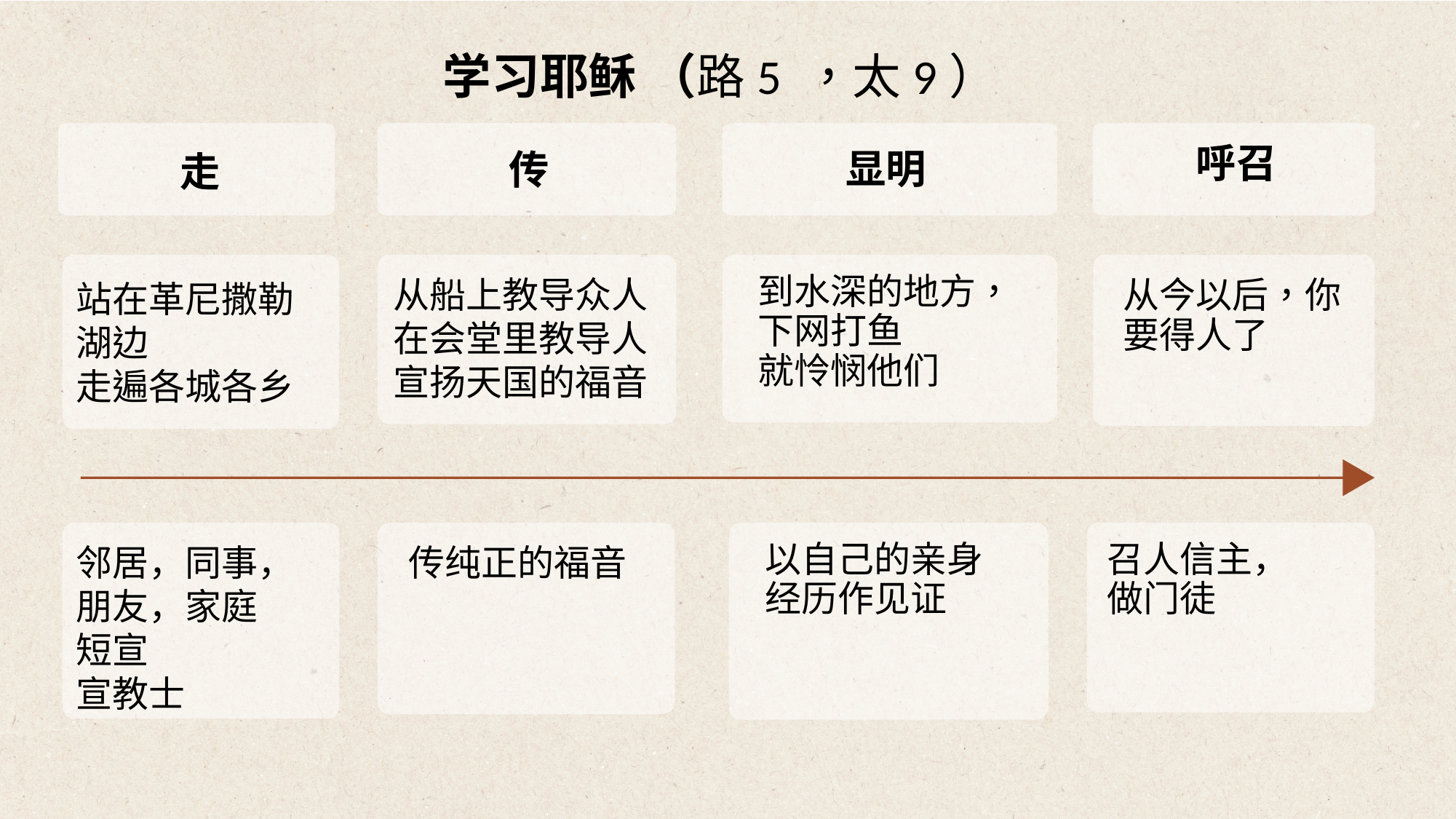

学习耶稣 （路5 ，太9）

传
走
呼召
显明

从船上教导众人
在会堂里教导人宣扬天国的福音
到水深的地方，下网打鱼
就怜悯他们
站在革尼撒勒湖边
走遍各城各乡
从今以后，你要得人了

邻居，同事，朋友，家庭
短宣
宣教士
传纯正的福音
以自己的亲身经历作见证
召人信主，
做门徒